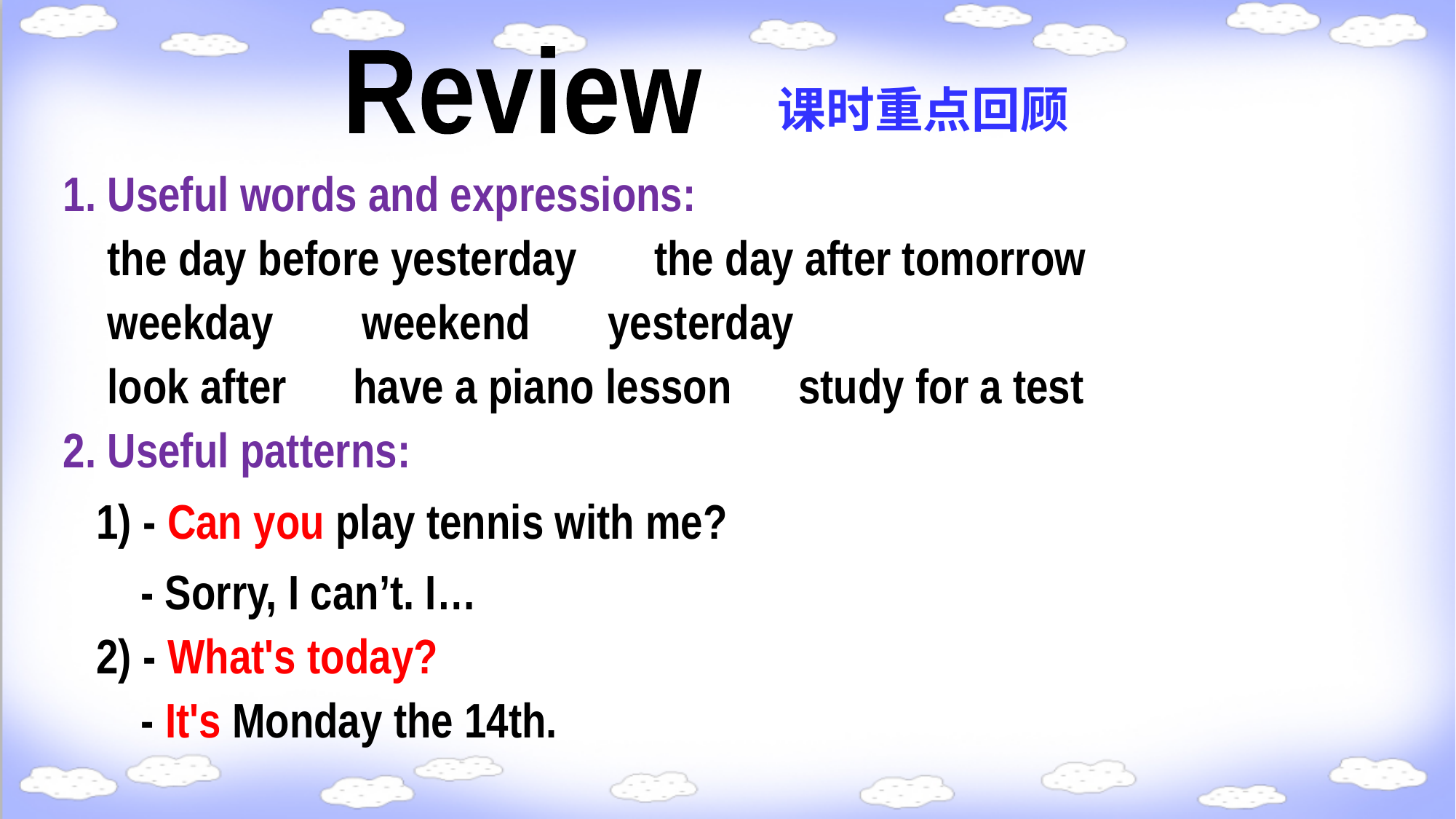

Review
课时重点回顾
1. Useful words and expressions:
    the day before yesterday       the day after tomorrow
    weekday        weekend       yesterday
    look after      have a piano lesson      study for a test
2. Useful patterns:
   1) - Can you play tennis with me?
       - Sorry, I can’t. I…
   2) - What's today?
       - It's Monday the 14th.